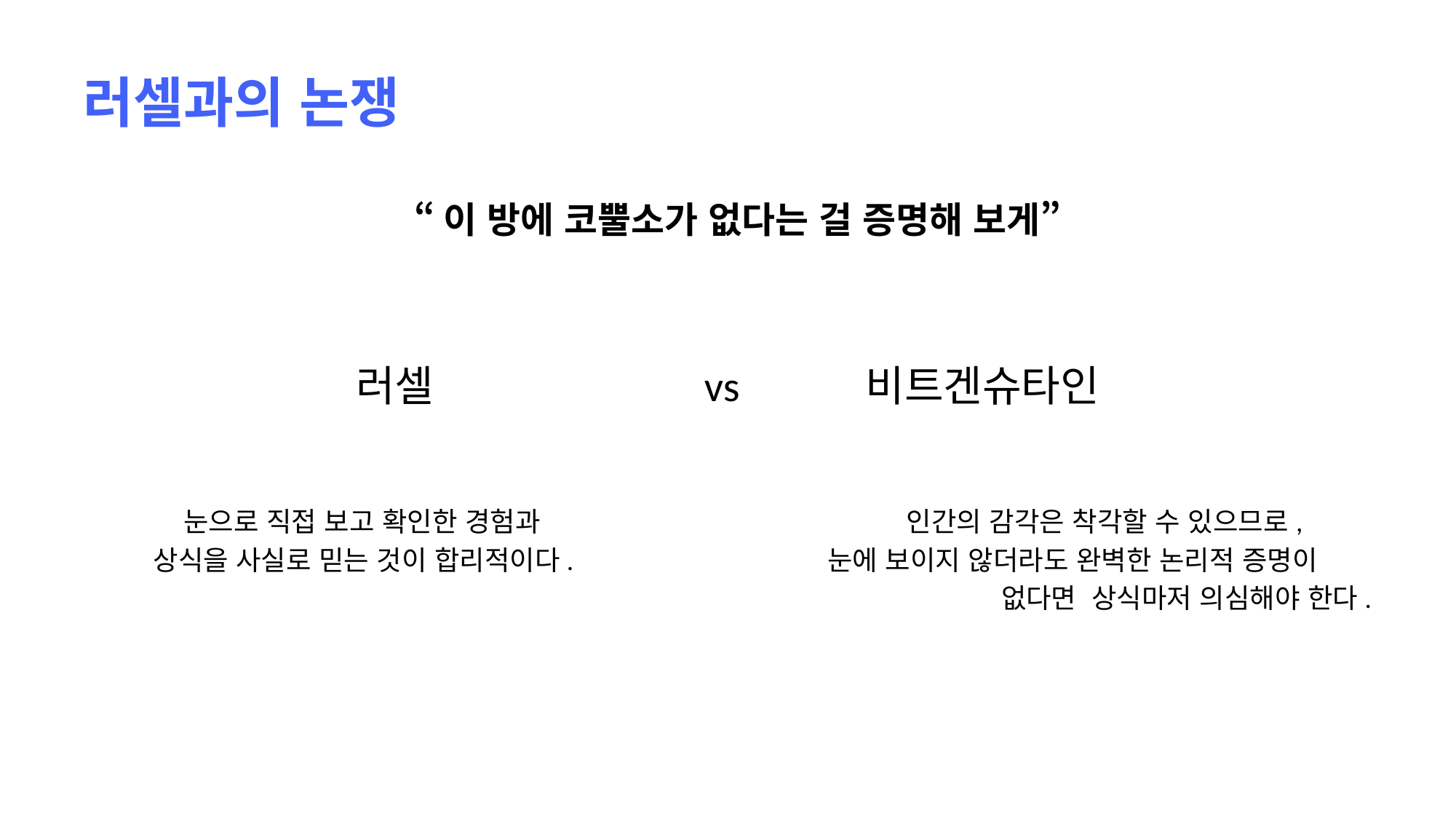

# 러셀과의 논쟁
  “이 방에 코뿔소가 없다는 걸 증명해 보게”

러셀                      vs            비트겐슈타인

      눈으로 직접 보고 확인한 경험과                                                인간의 감각은 착각할 수 있으므로,
  상식을 사실로 믿는 것이 합리적이다.                                        눈에 보이지 않더라도 완벽한 논리적 증명이
                                                                                                                 없다면  상식마저 의심해야 한다.